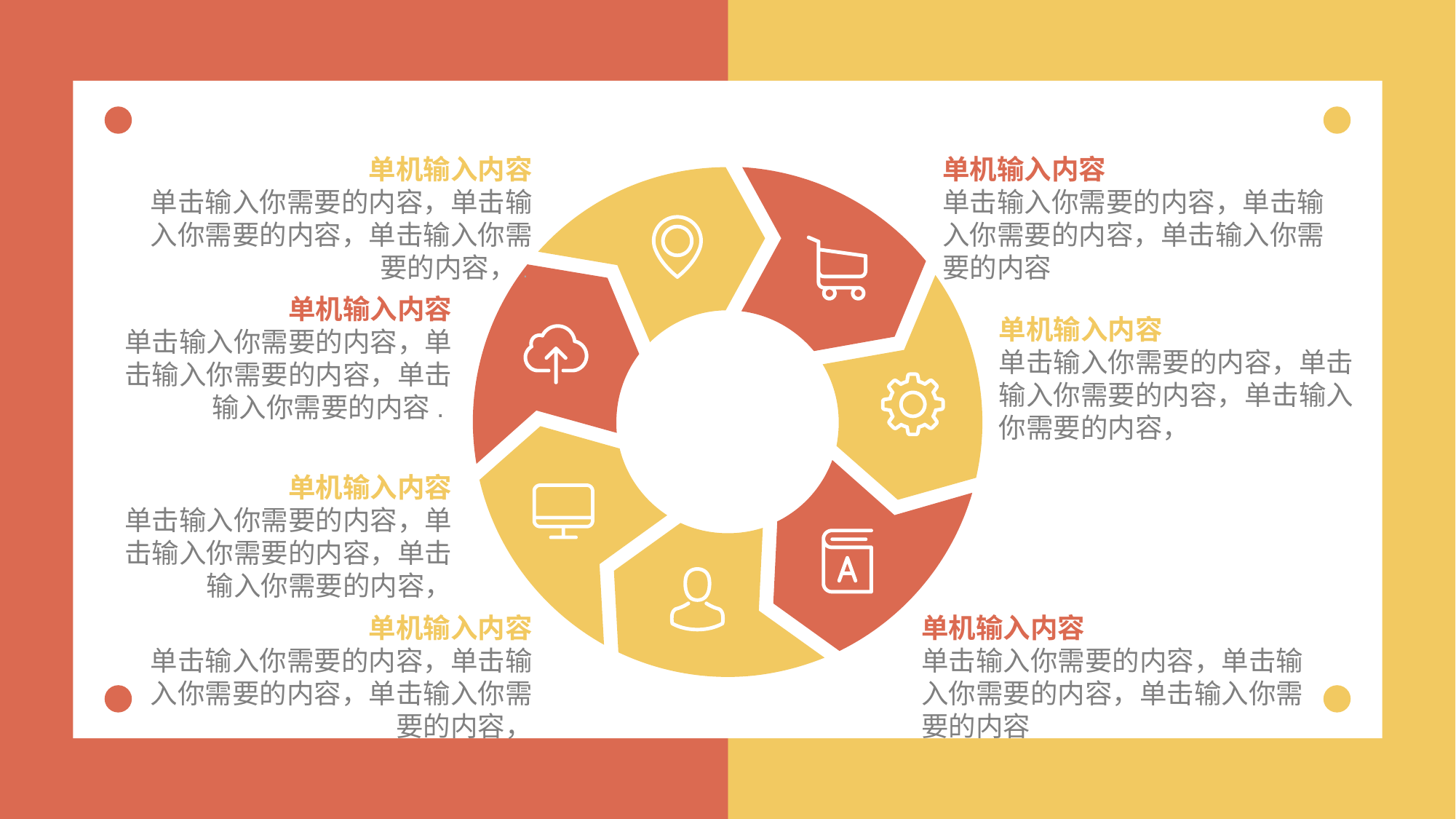

单机输入内容
单击输入你需要的内容，单击输入你需要的内容，单击输入你需要的内容，.
单机输入内容
单击输入你需要的内容，单击输入你需要的内容，单击输入你需要的内容

单机输入内容
单击输入你需要的内容，单击输入你需要的内容，单击输入你需要的内容.
单机输入内容
单击输入你需要的内容，单击输入你需要的内容，单击输入你需要的内容，

单机输入内容
单击输入你需要的内容，单击输入你需要的内容，单击输入你需要的内容，

单机输入内容
单击输入你需要的内容，单击输入你需要的内容，单击输入你需要的内容，
单机输入内容
单击输入你需要的内容，单击输入你需要的内容，单击输入你需要的内容